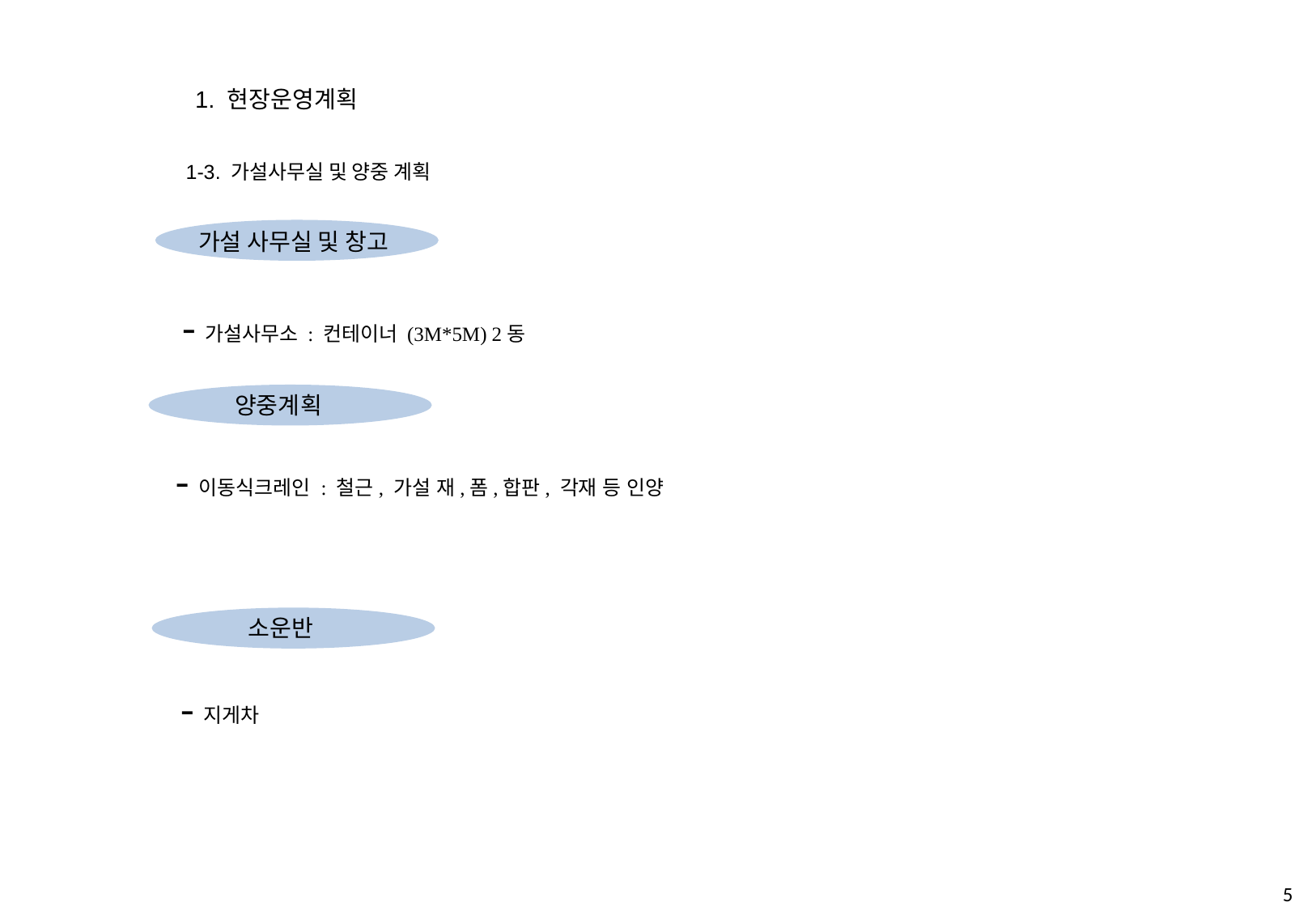

1. 현장운영계획
1-3. 가설사무실 및 양중 계획

가설 사무실 및 창고
-가설사무소 : 컨테이너 (3M*5M) 2동

양중계획
-이동식크레인 : 철근, 가설 재,폼,합판, 각재 등 인양

소운반
-지게차